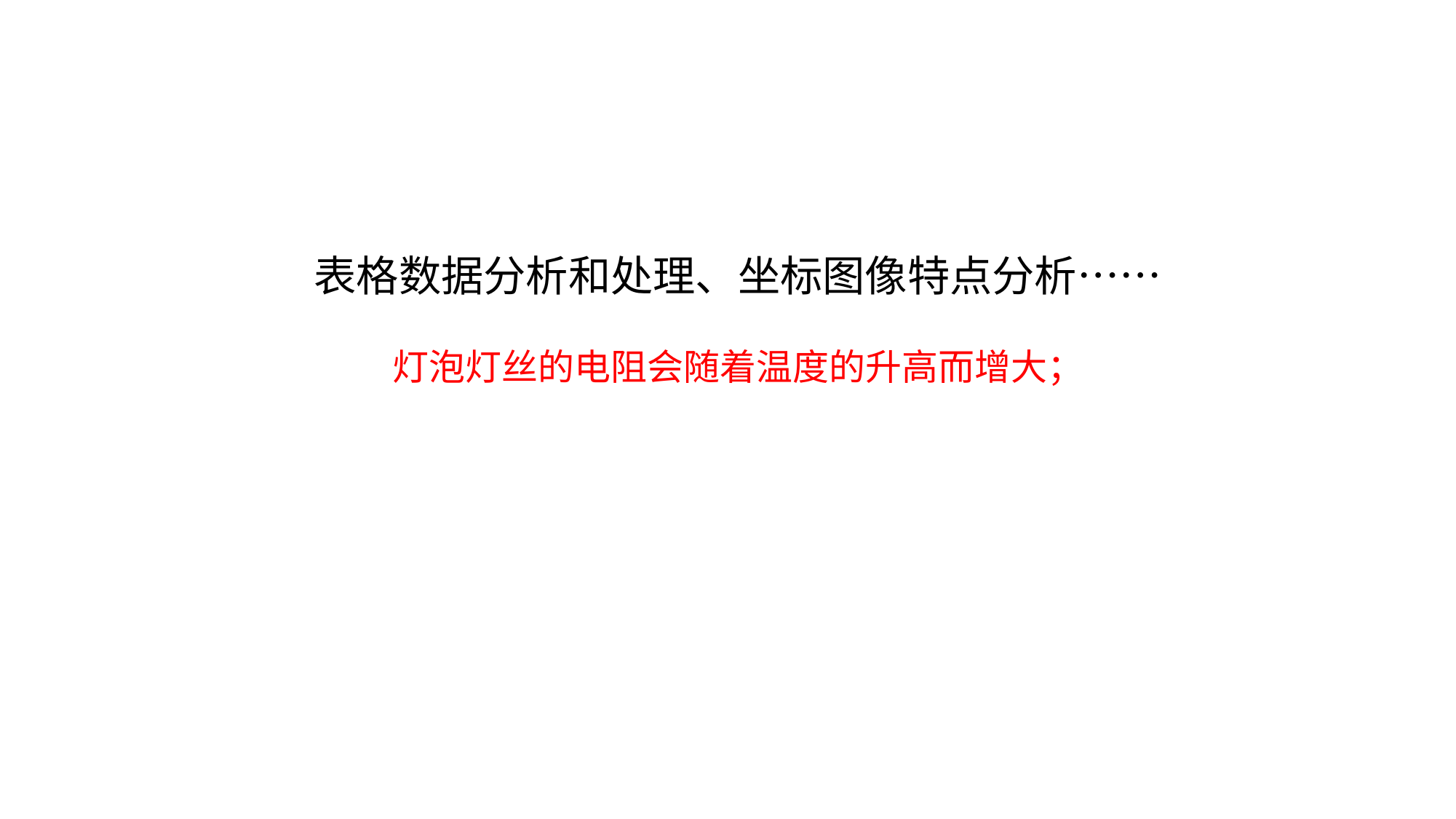

表格数据分析和处理、坐标图像特点分析……
灯泡灯丝的电阻会随着温度的升高而增大；